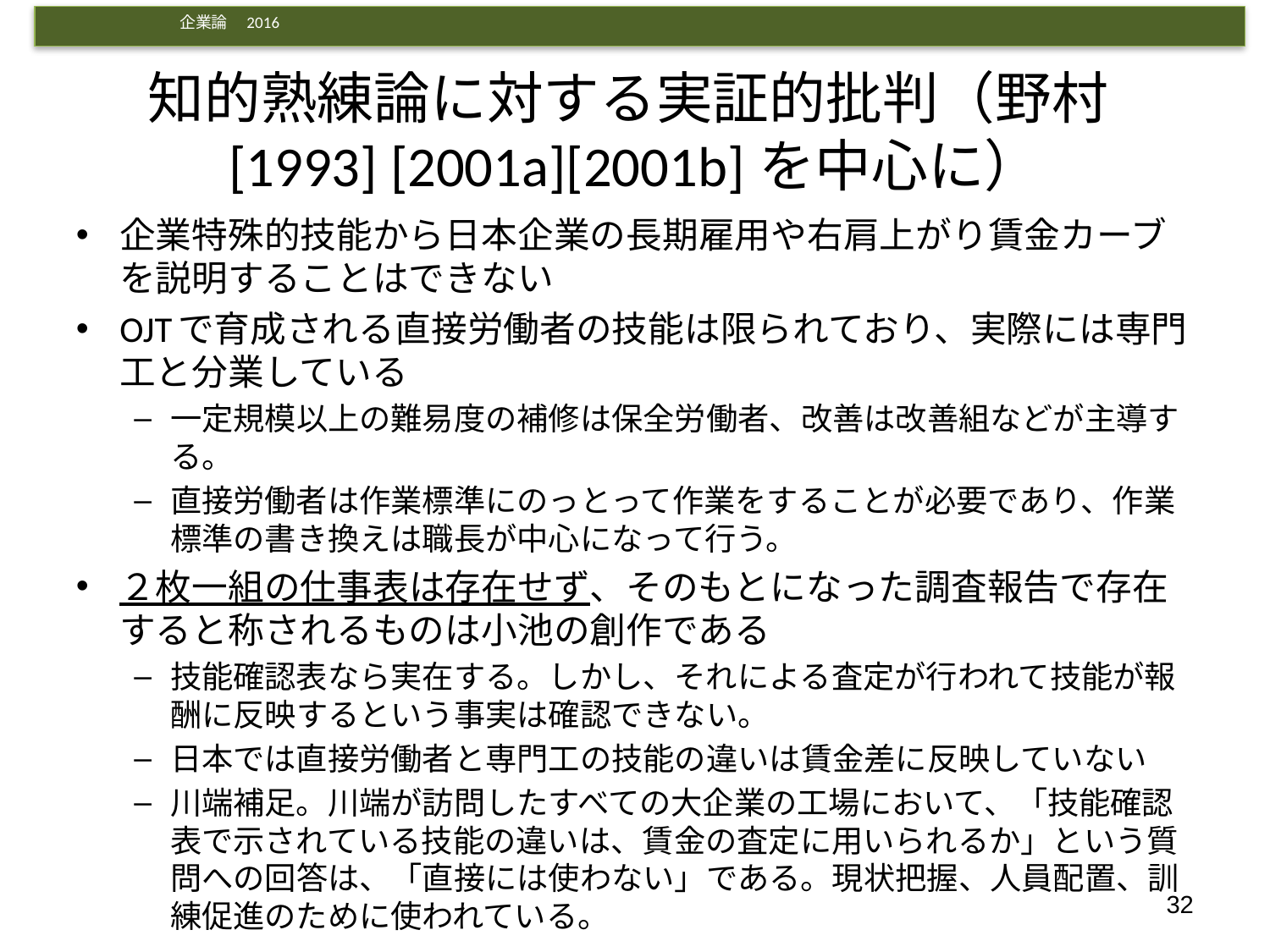

# 知的熟練論に対する実証的批判（野村[1993] [2001a][2001b]を中心に）
企業特殊的技能から日本企業の長期雇用や右肩上がり賃金カーブを説明することはできない
OJTで育成される直接労働者の技能は限られており、実際には専門工と分業している
一定規模以上の難易度の補修は保全労働者、改善は改善組などが主導する。
直接労働者は作業標準にのっとって作業をすることが必要であり、作業標準の書き換えは職長が中心になって行う。
２枚一組の仕事表は存在せず、そのもとになった調査報告で存在すると称されるものは小池の創作である
技能確認表なら実在する。しかし、それによる査定が行われて技能が報酬に反映するという事実は確認できない。
日本では直接労働者と専門工の技能の違いは賃金差に反映していない
川端補足。川端が訪問したすべての大企業の工場において、「技能確認表で示されている技能の違いは、賃金の査定に用いられるか」という質問への回答は、「直接には使わない」である。現状把握、人員配置、訓練促進のために使われている。
32